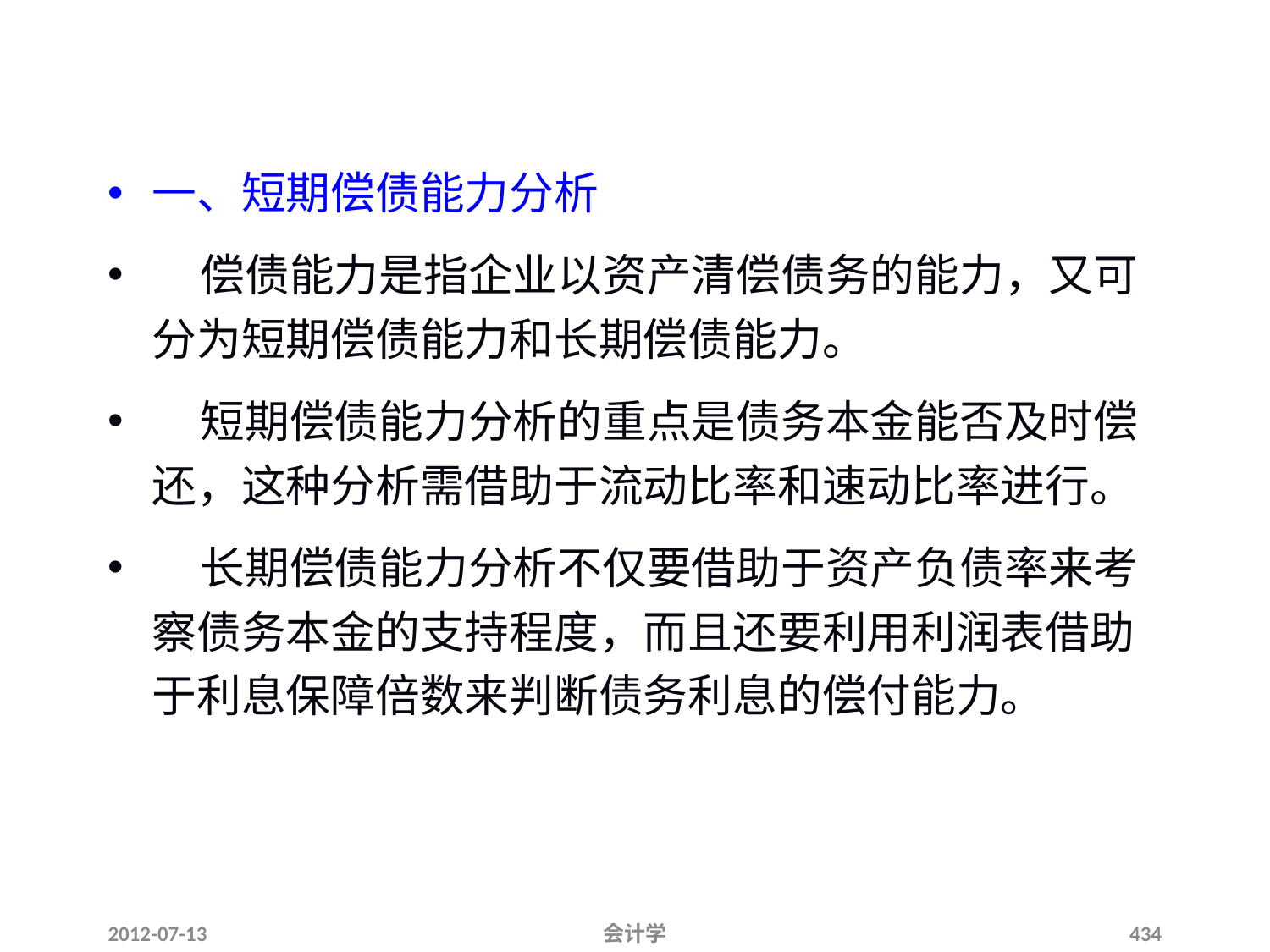

# 偿债能力分析
一、短期偿债能力分析
    偿债能力是指企业以资产清偿债务的能力，又可分为短期偿债能力和长期偿债能力。
    短期偿债能力分析的重点是债务本金能否及时偿还，这种分析需借助于流动比率和速动比率进行。
    长期偿债能力分析不仅要借助于资产负债率来考察债务本金的支持程度，而且还要利用利润表借助于利息保障倍数来判断债务利息的偿付能力。
2012-07-13
会计学
434